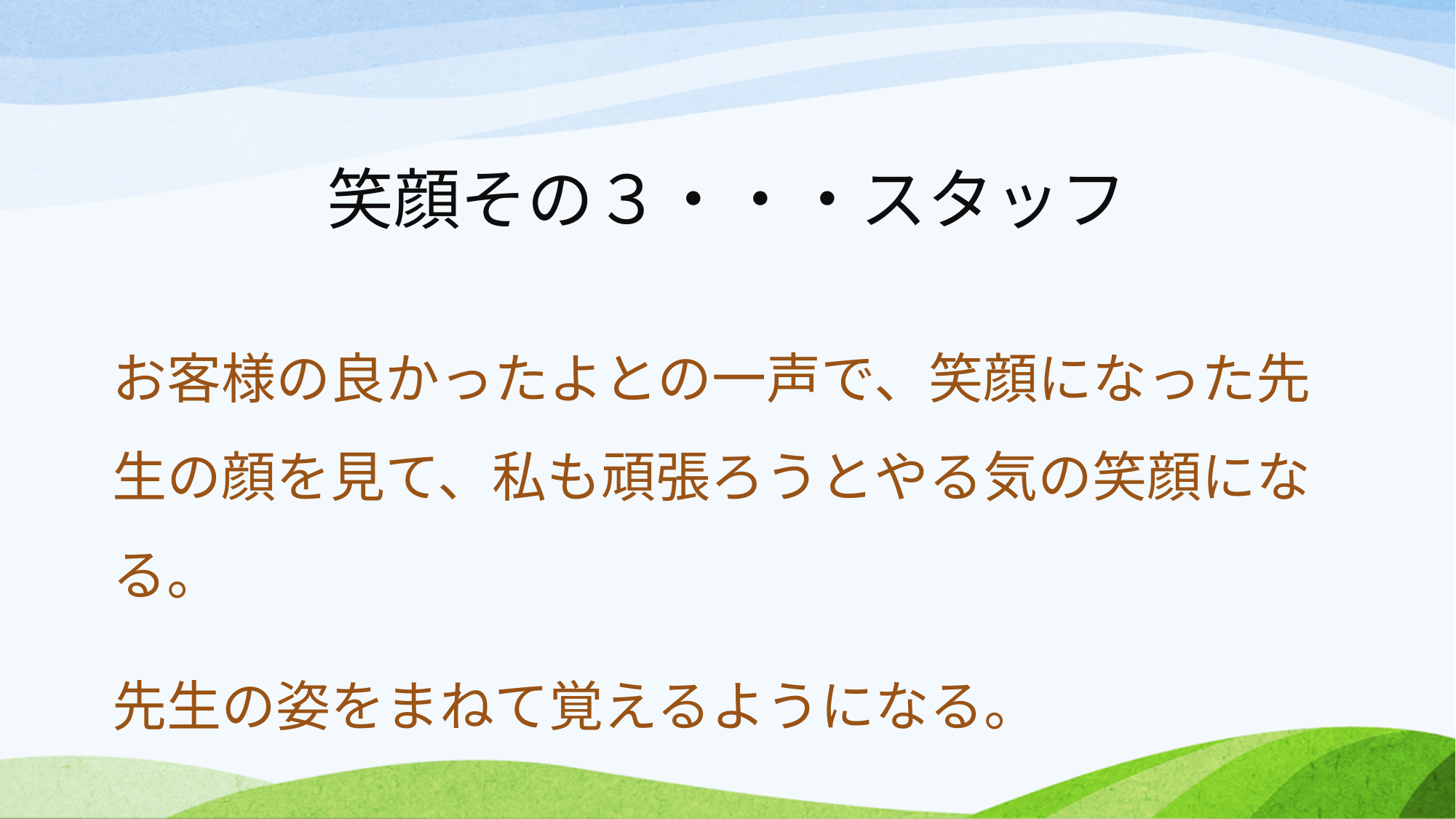

笑顔その３・・・スタッフ
お客様の良かったよとの一声で、笑顔になった先生の顔を見て、私も頑張ろうとやる気の笑顔になる。
先生の姿をまねて覚えるようになる。